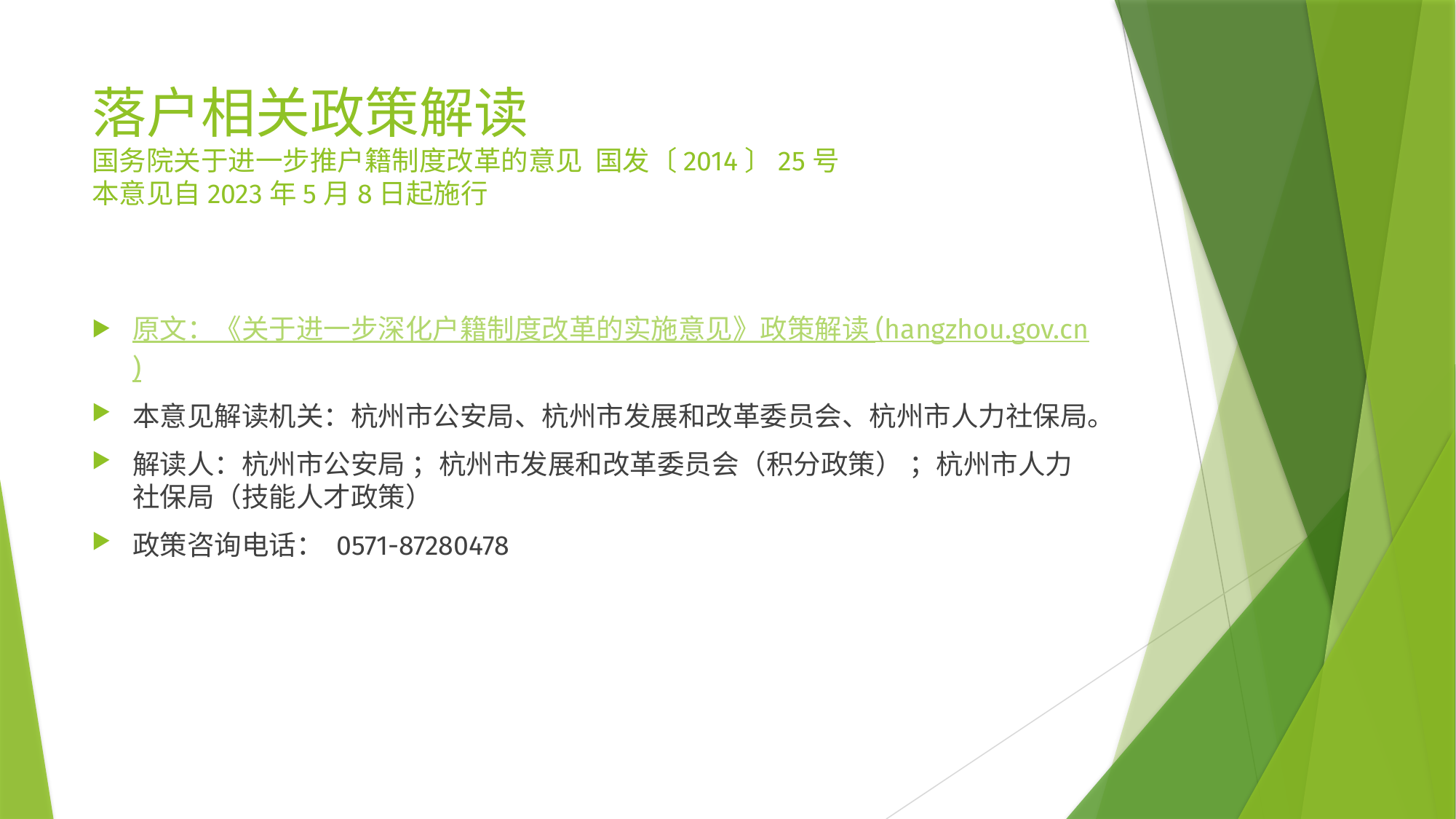

# 落户相关政策解读 国务院关于进一步推户籍制度改革的意见  国发〔2014〕25号 本意见自2023年5月8日起施行

原文：《关于进一步深化户籍制度改革的实施意见》政策解读 (hangzhou.gov.cn)
本意见解读机关：杭州市公安局、杭州市发展和改革委员会、杭州市人力社保局。
解读人：杭州市公安局 ；杭州市发展和改革委员会（积分政策） ；杭州市人力社保局（技能人才政策）
政策咨询电话： 0571-87280478